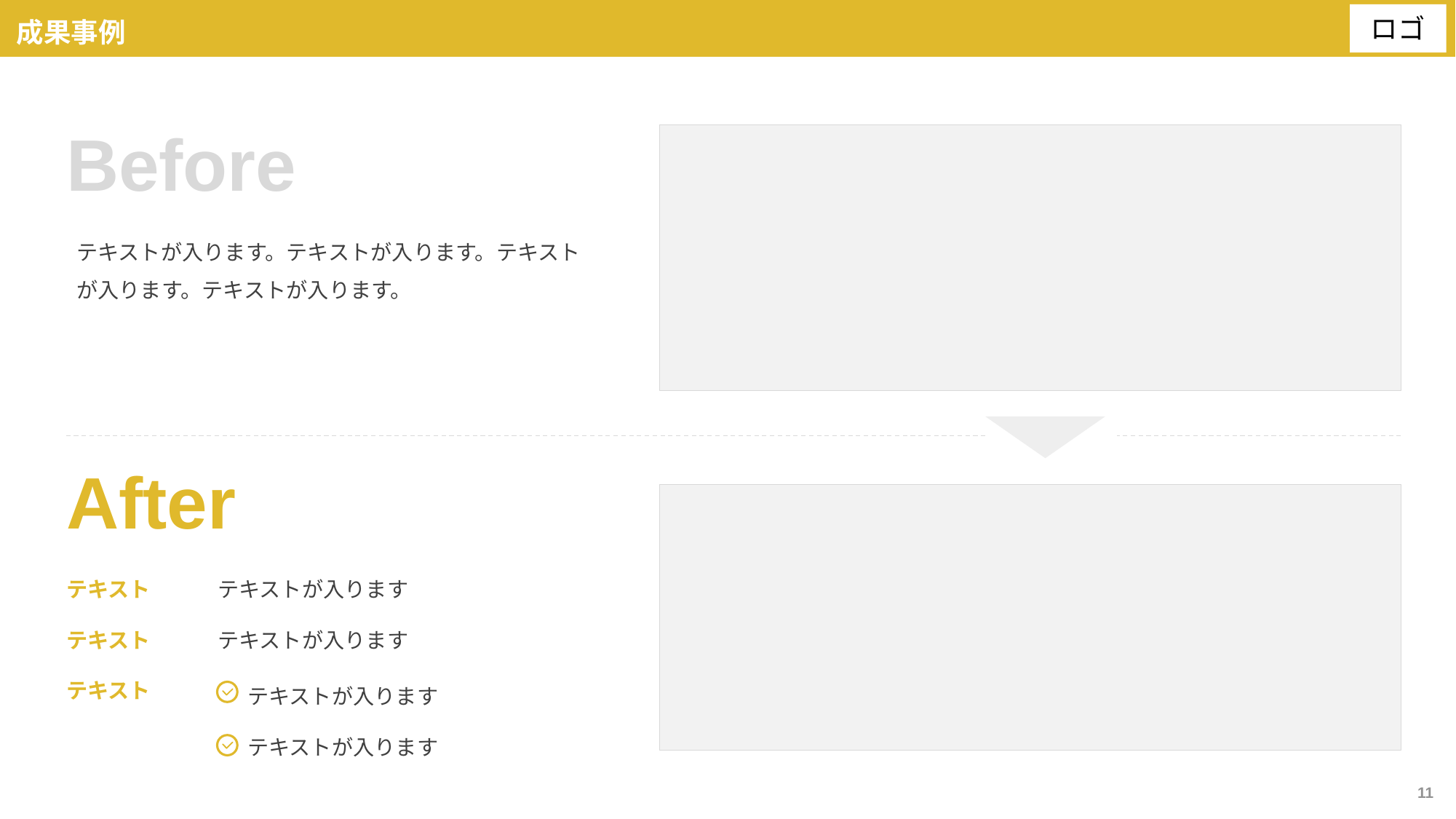

# 成果事例
Before

テキストが入ります。テキストが入ります。テキストが入ります。テキストが入ります。

After

テキスト
テキスト
テキスト
テキストが入ります
テキストが入ります
テキストが入ります
テキストが入ります

11